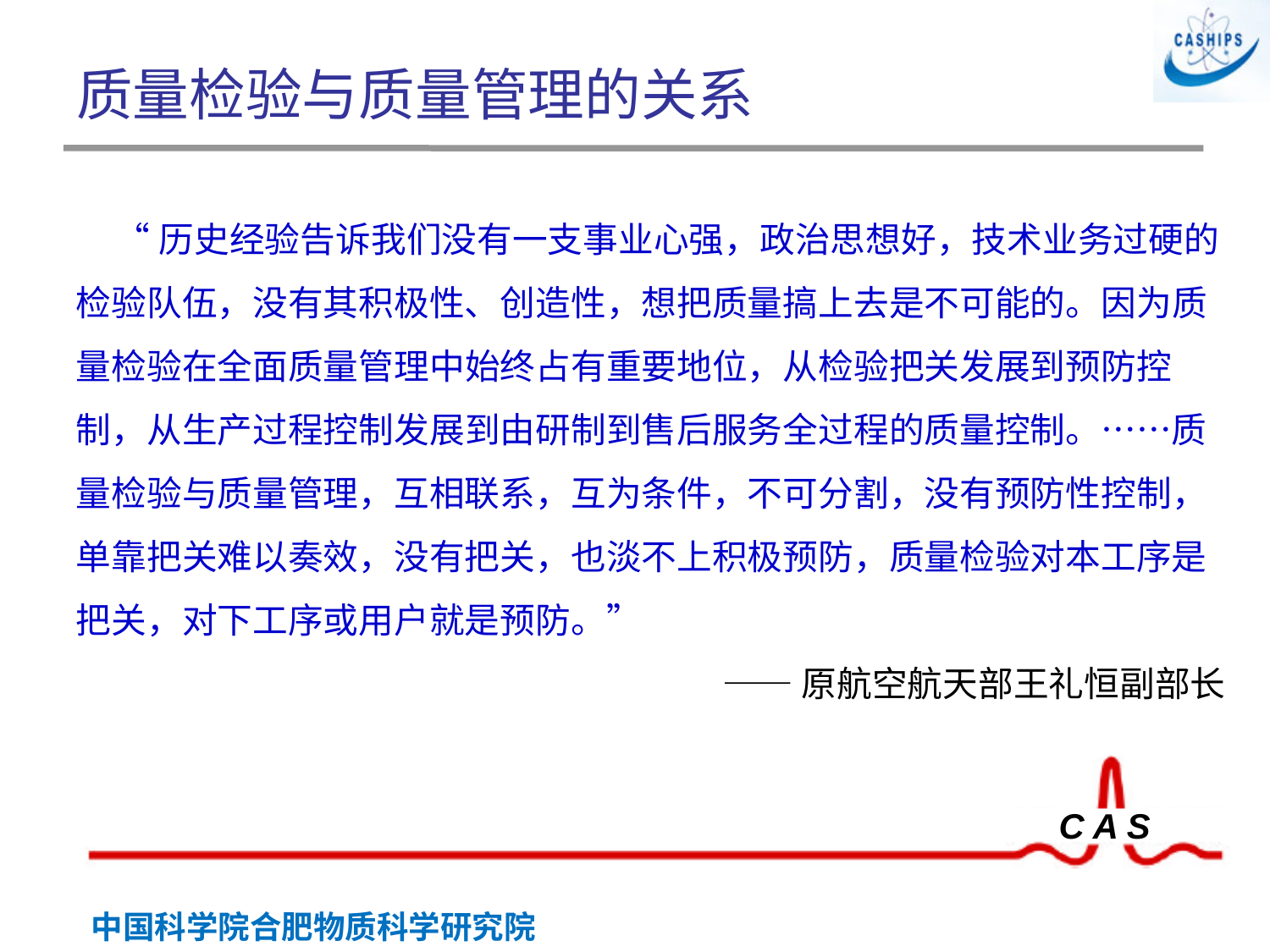

# 质量检验与质量管理的关系
     “历史经验告诉我们没有一支事业心强，政治思想好，技术业务过硬的检验队伍，没有其积极性、创造性，想把质量搞上去是不可能的。因为质量检验在全面质量管理中始终占有重要地位，从检验把关发展到预防控制，从生产过程控制发展到由研制到售后服务全过程的质量控制。……质量检验与质量管理，互相联系，互为条件，不可分割，没有预防性控制，单靠把关难以奏效，没有把关，也淡不上积极预防，质量检验对本工序是把关，对下工序或用户就是预防。”
——原航空航天部王礼恒副部长